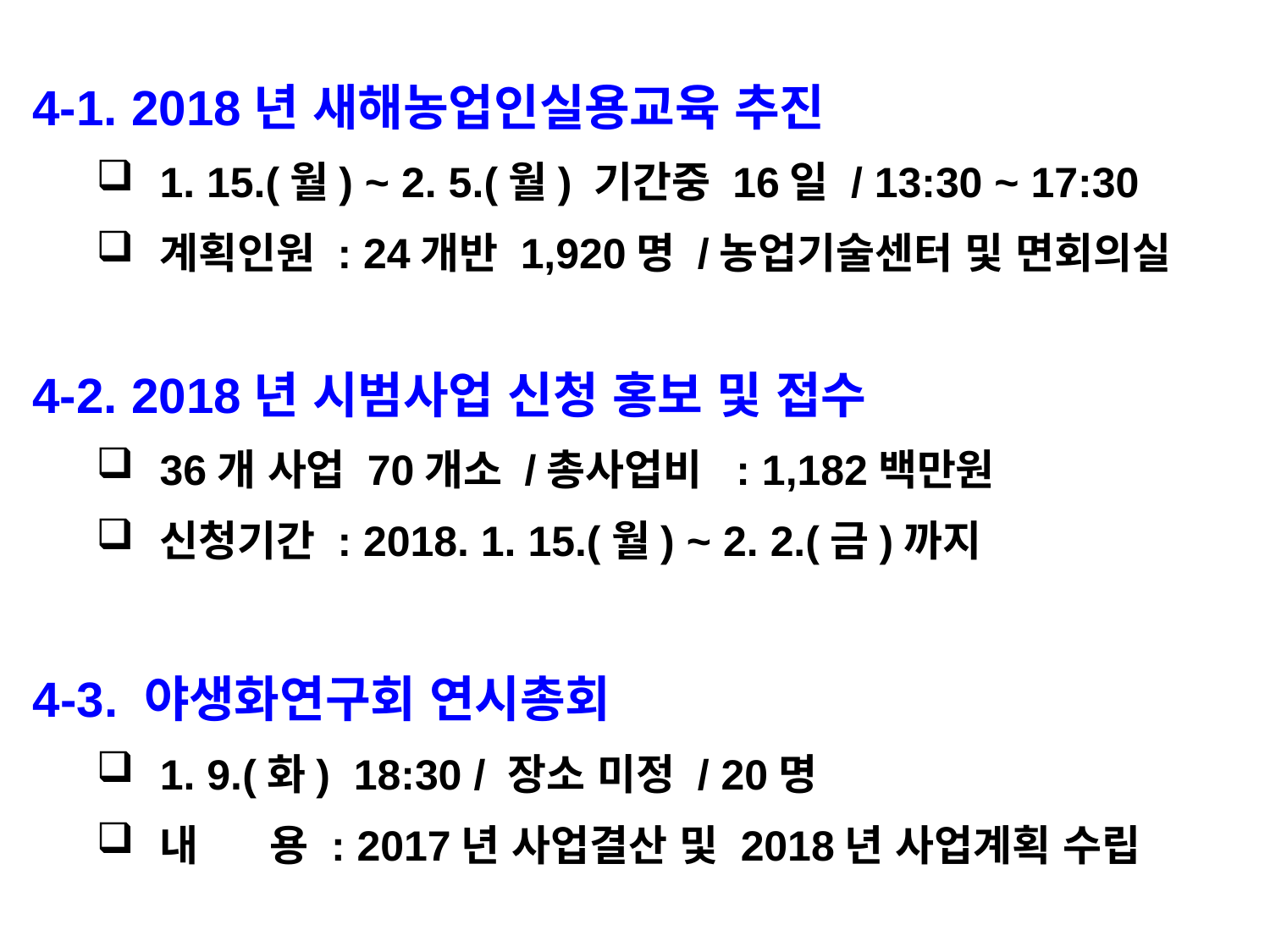

4-1. 2018년 새해농업인실용교육 추진
1. 15.(월) ~ 2. 5.(월) 기간중 16일 / 13:30 ~ 17:30
계획인원 : 24개반 1,920명 /농업기술센터 및 면회의실

4-2. 2018년 시범사업 신청 홍보 및 접수
36개 사업 70개소 /총사업비  : 1,182백만원
신청기간 : 2018. 1. 15.(월) ~ 2. 2.(금)까지

4-3. 야생화연구회 연시총회
1. 9.(화)  18:30 / 장소 미정 / 20명
내      용 : 2017년 사업결산 및 2018년 사업계획 수립